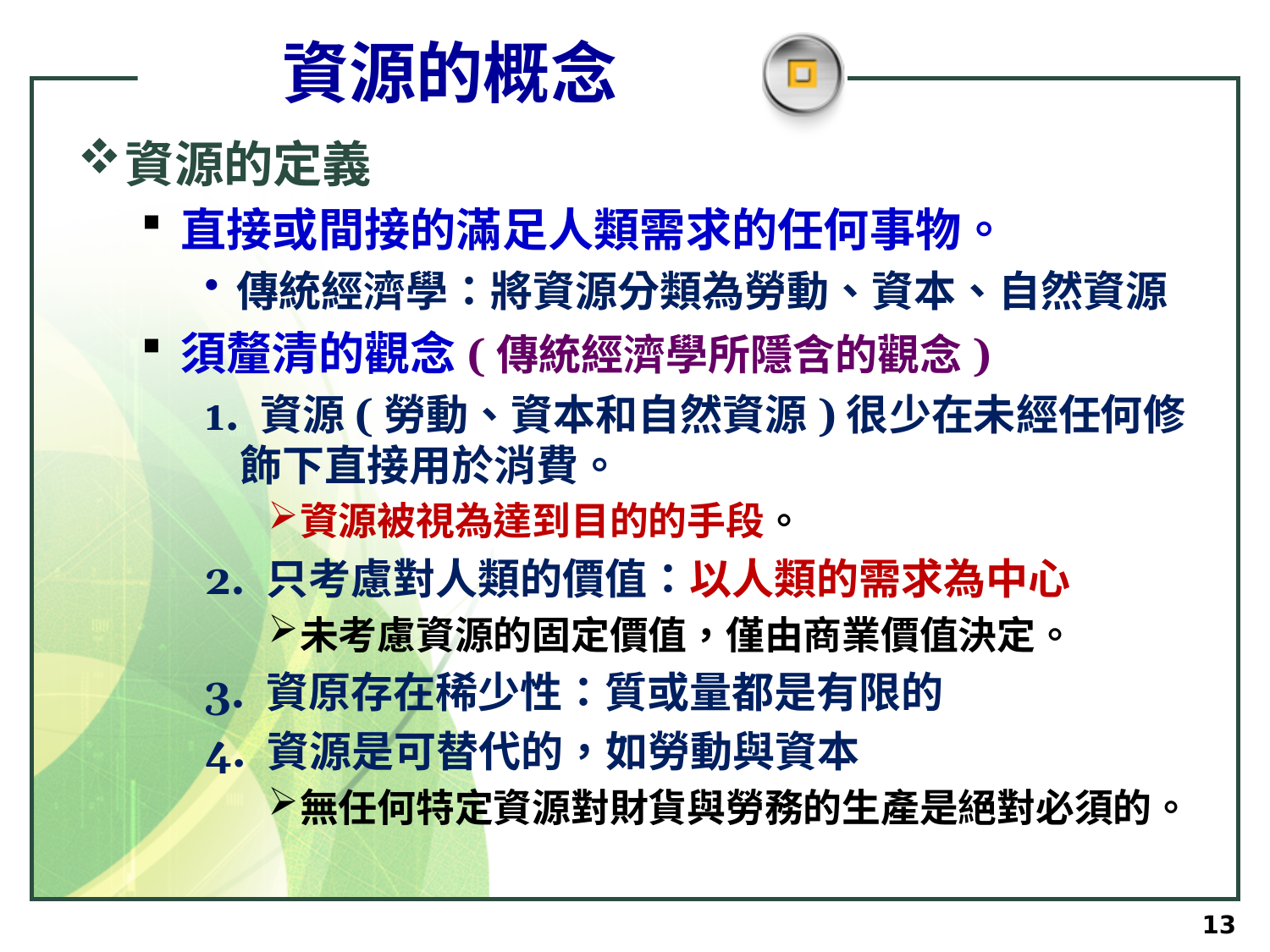

# 資源的概念
資源的定義
直接或間接的滿足人類需求的任何事物。
傳統經濟學：將資源分類為勞動、資本、自然資源
須釐清的觀念(傳統經濟學所隱含的觀念)
1. 資源(勞動、資本和自然資源)很少在未經任何修飾下直接用於消費。
資源被視為達到目的的手段。
2. 只考慮對人類的價值：以人類的需求為中心
未考慮資源的固定價值，僅由商業價值決定。
3. 資原存在稀少性：質或量都是有限的
4. 資源是可替代的，如勞動與資本
無任何特定資源對財貨與勞務的生產是絕對必須的。
13